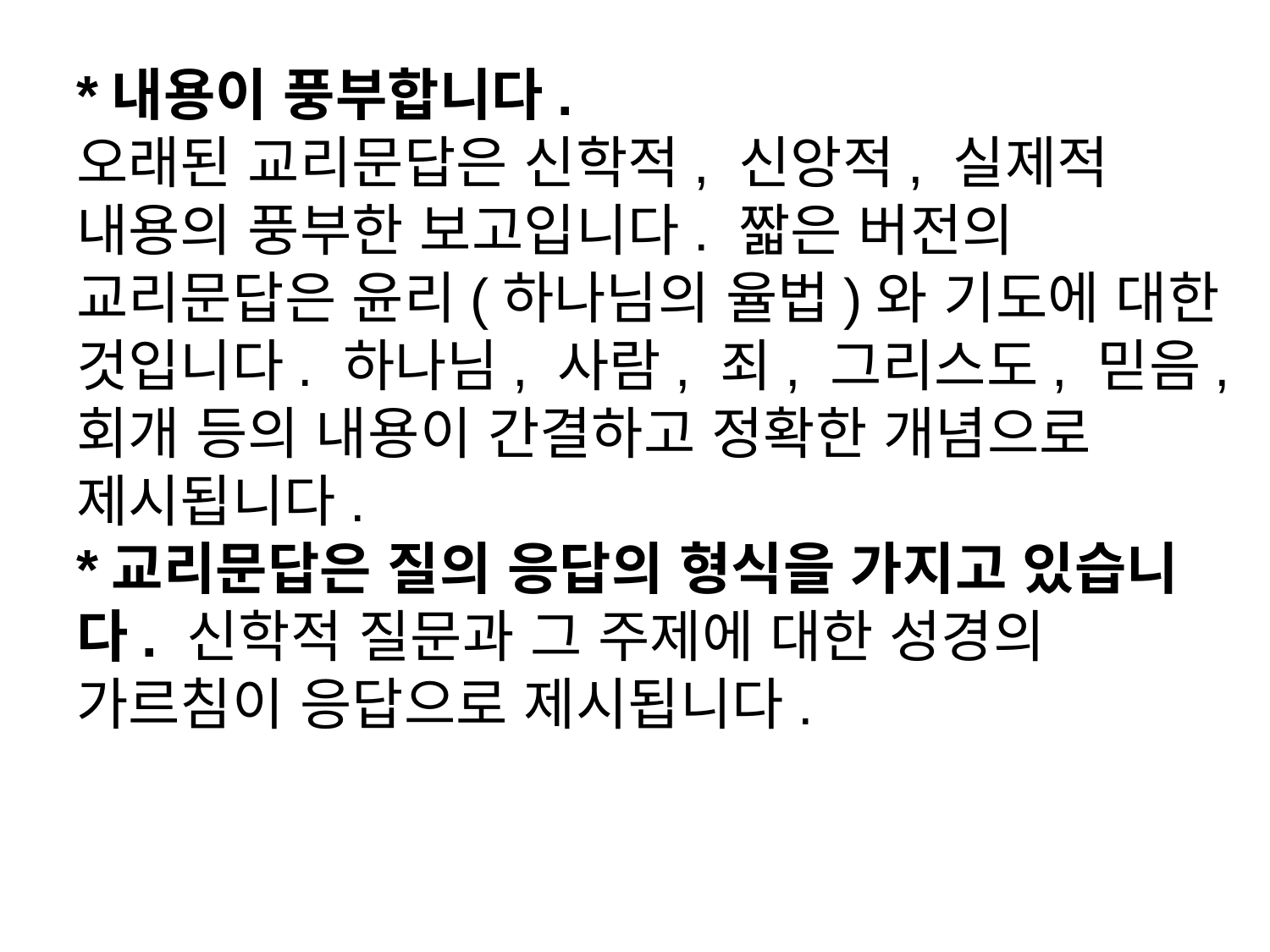

#
*내용이 풍부합니다.
오래된 교리문답은 신학적, 신앙적, 실제적 내용의 풍부한 보고입니다. 짧은 버전의 교리문답은 윤리(하나님의 율법)와 기도에 대한 것입니다. 하나님, 사람, 죄, 그리스도, 믿음, 회개 등의 내용이 간결하고 정확한 개념으로 제시됩니다.
*교리문답은 질의 응답의 형식을 가지고 있습니다. 신학적 질문과 그 주제에 대한 성경의 가르침이 응답으로 제시됩니다.